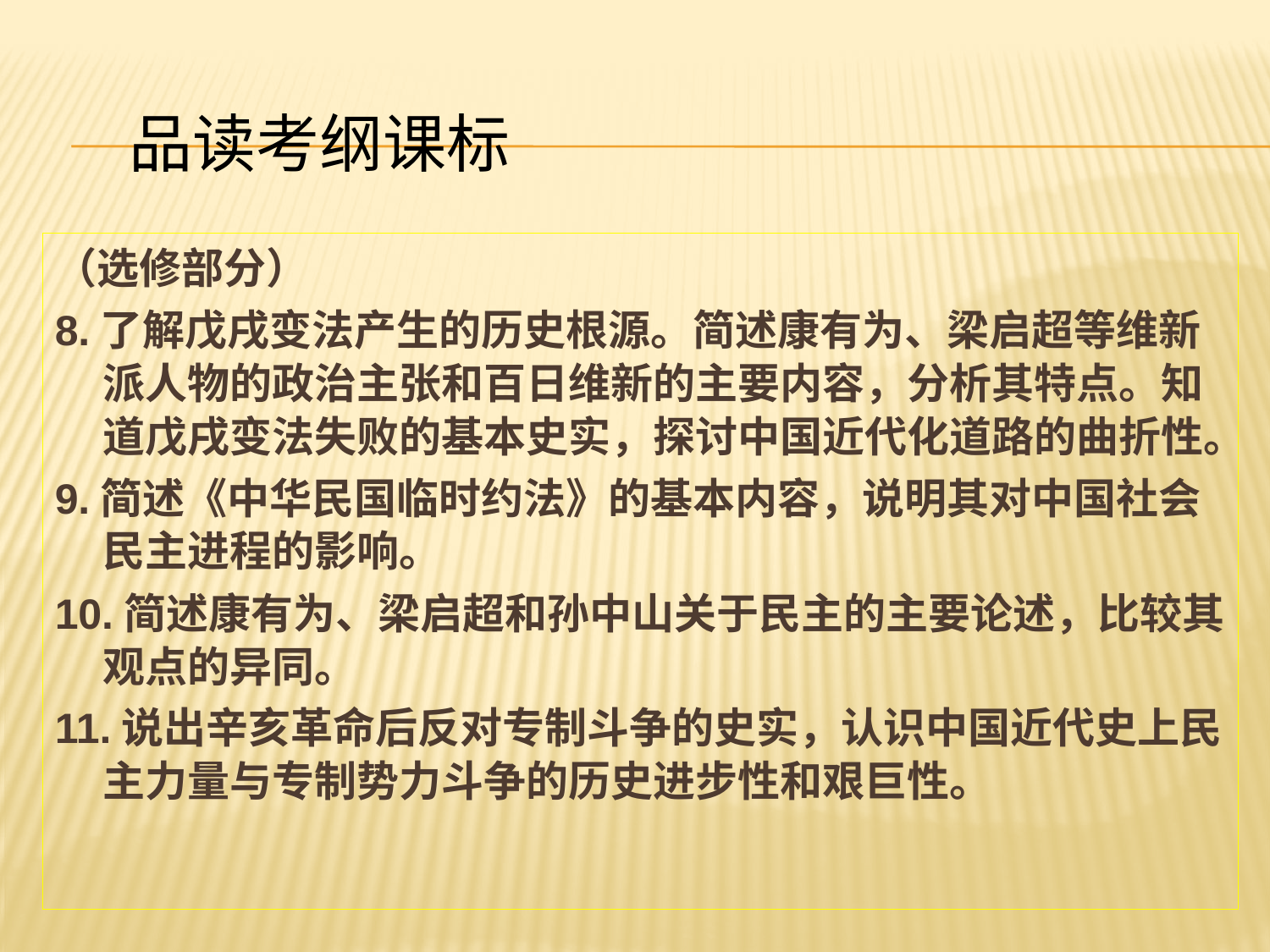

品读考纲课标
（选修部分）
8.了解戊戌变法产生的历史根源。简述康有为、梁启超等维新派人物的政治主张和百日维新的主要内容，分析其特点。知道戊戌变法失败的基本史实，探讨中国近代化道路的曲折性。
9.简述《中华民国临时约法》的基本内容，说明其对中国社会民主进程的影响。
10.简述康有为、梁启超和孙中山关于民主的主要论述，比较其观点的异同。
11.说出辛亥革命后反对专制斗争的史实，认识中国近代史上民主力量与专制势力斗争的历史进步性和艰巨性。